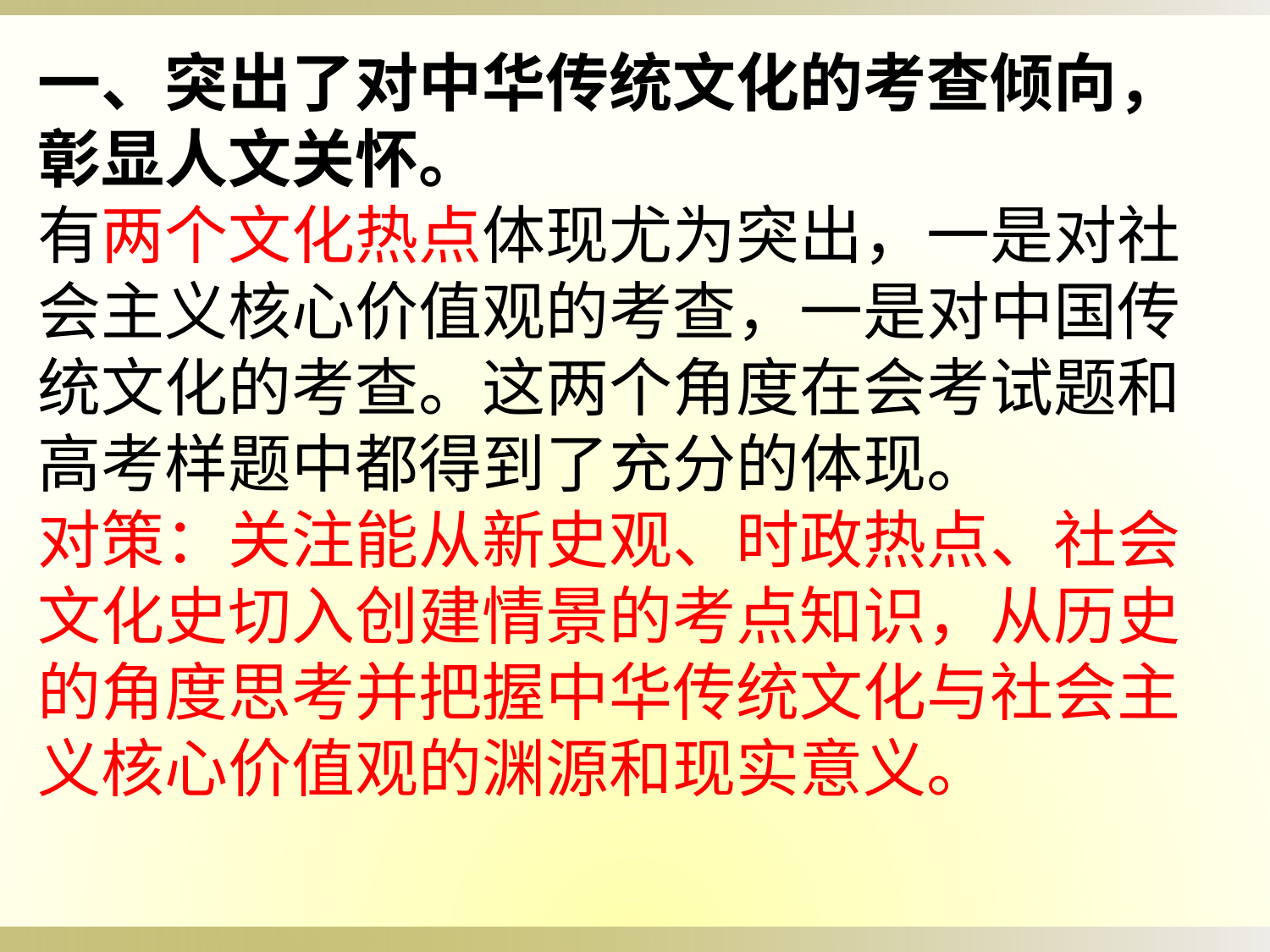

一、突出了对中华传统文化的考查倾向，彰显人文关怀。
有两个文化热点体现尤为突出，一是对社会主义核心价值观的考查，一是对中国传统文化的考查。这两个角度在会考试题和高考样题中都得到了充分的体现。
对策：关注能从新史观、时政热点、社会文化史切入创建情景的考点知识，从历史的角度思考并把握中华传统文化与社会主义核心价值观的渊源和现实意义。